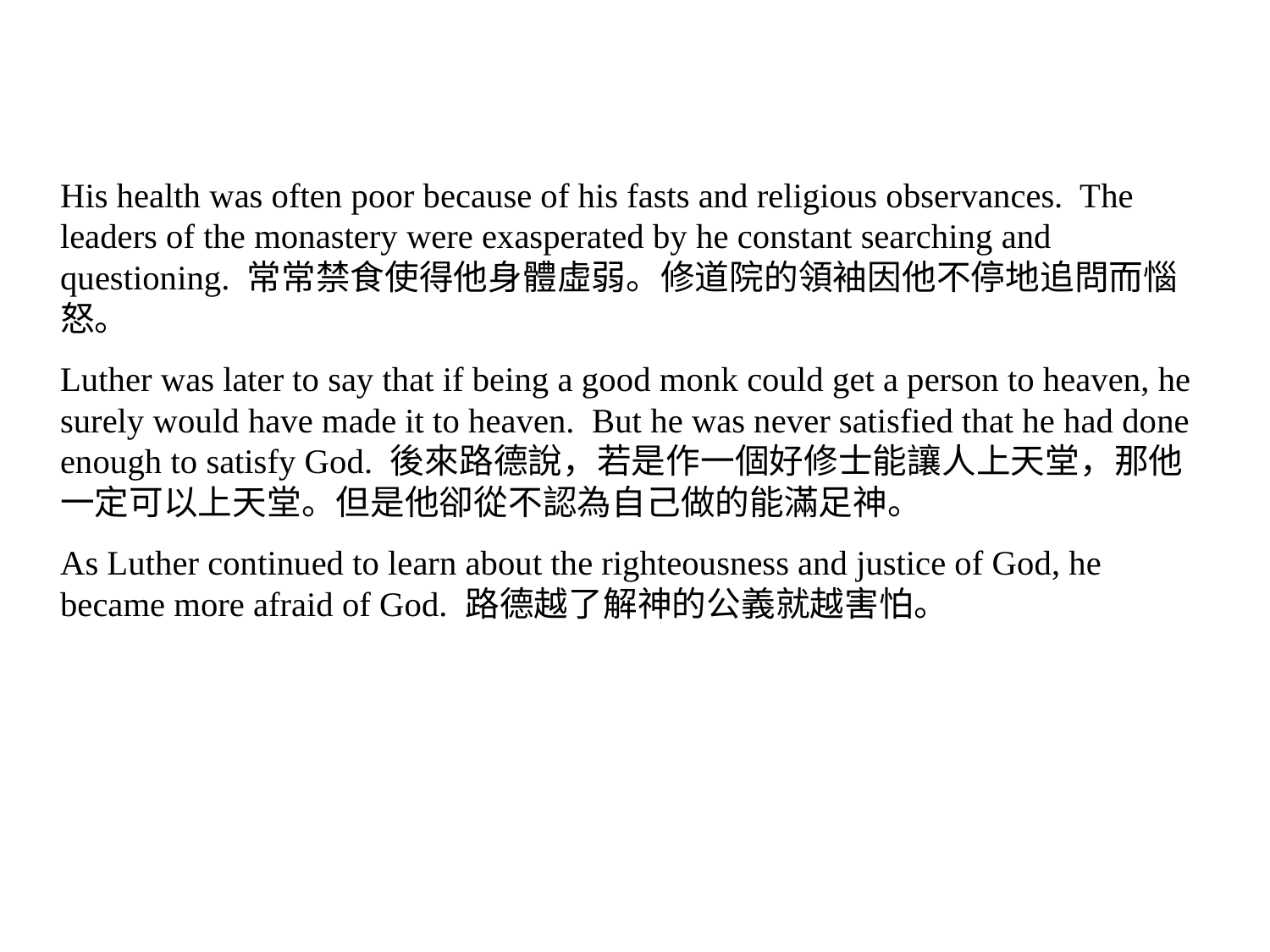

His health was often poor because of his fasts and religious observances.  The leaders of the monastery were exasperated by he constant searching and questioning. 常常禁食使得他身體虛弱。修道院的領袖因他不停地追問而惱怒。

Luther was later to say that if being a good monk could get a person to heaven, he surely would have made it to heaven.  But he was never satisfied that he had done enough to satisfy God. 後來路德說，若是作一個好修士能讓人上天堂，那他一定可以上天堂。但是他卻從不認為自己做的能滿足神。

As Luther continued to learn about the righteousness and justice of God, he became more afraid of God. 路德越了解神的公義就越害怕。